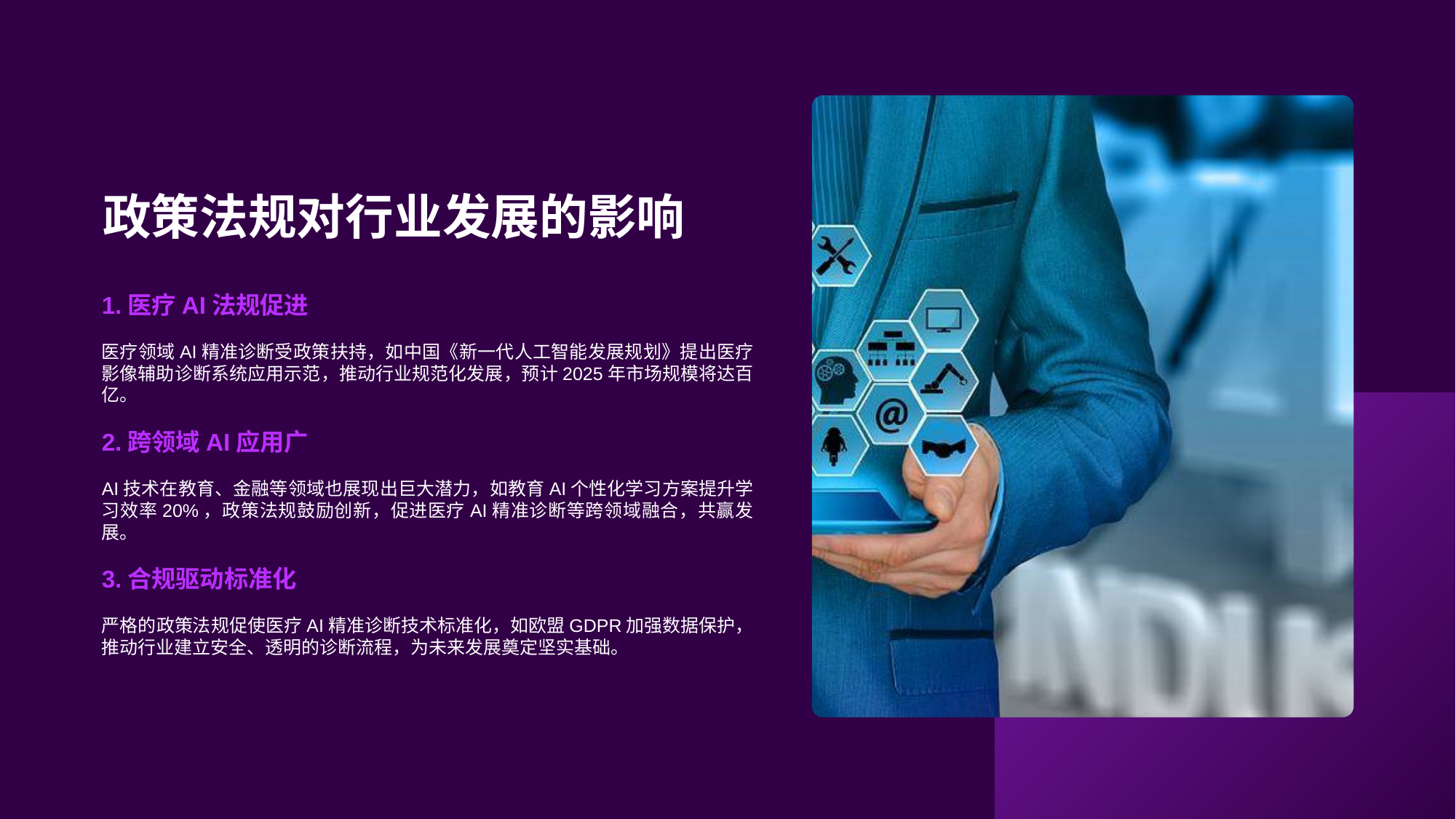

政策法规对行业发展的影响

1.医疗AI法规促进
医疗领域AI精准诊断受政策扶持，如中国《新一代人工智能发展规划》提出医疗影像辅助诊断系统应用示范，推动行业规范化发展，预计2025年市场规模将达百亿。
2.跨领域AI应用广
AI技术在教育、金融等领域也展现出巨大潜力，如教育AI个性化学习方案提升学习效率20%，政策法规鼓励创新，促进医疗AI精准诊断等跨领域融合，共赢发展。
3.合规驱动标准化
严格的政策法规促使医疗AI精准诊断技术标准化，如欧盟GDPR加强数据保护，推动行业建立安全、透明的诊断流程，为未来发展奠定坚实基础。